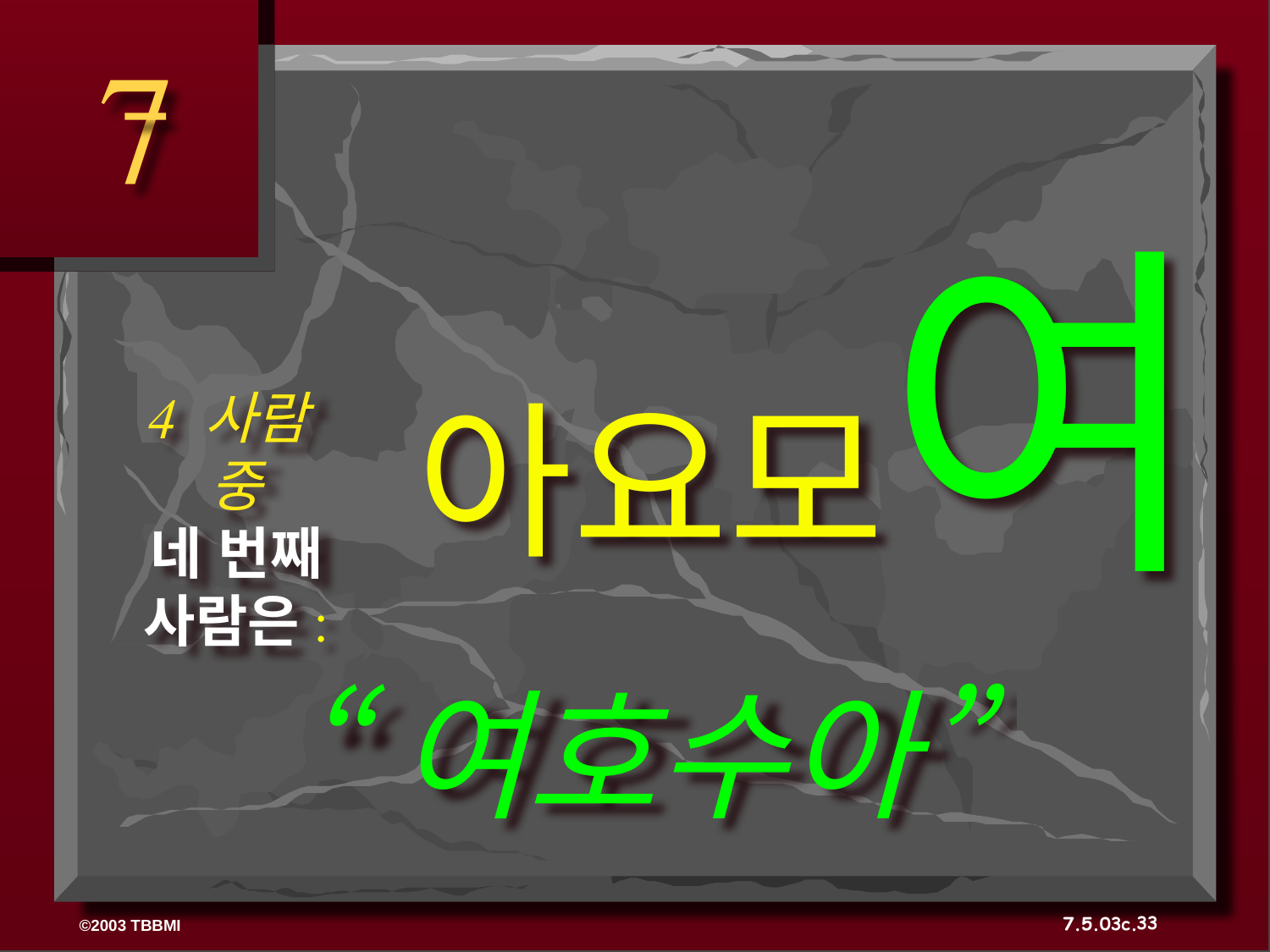

7

아요모여
4 사람
중
네 번째 사람은:

“여호수아”
33